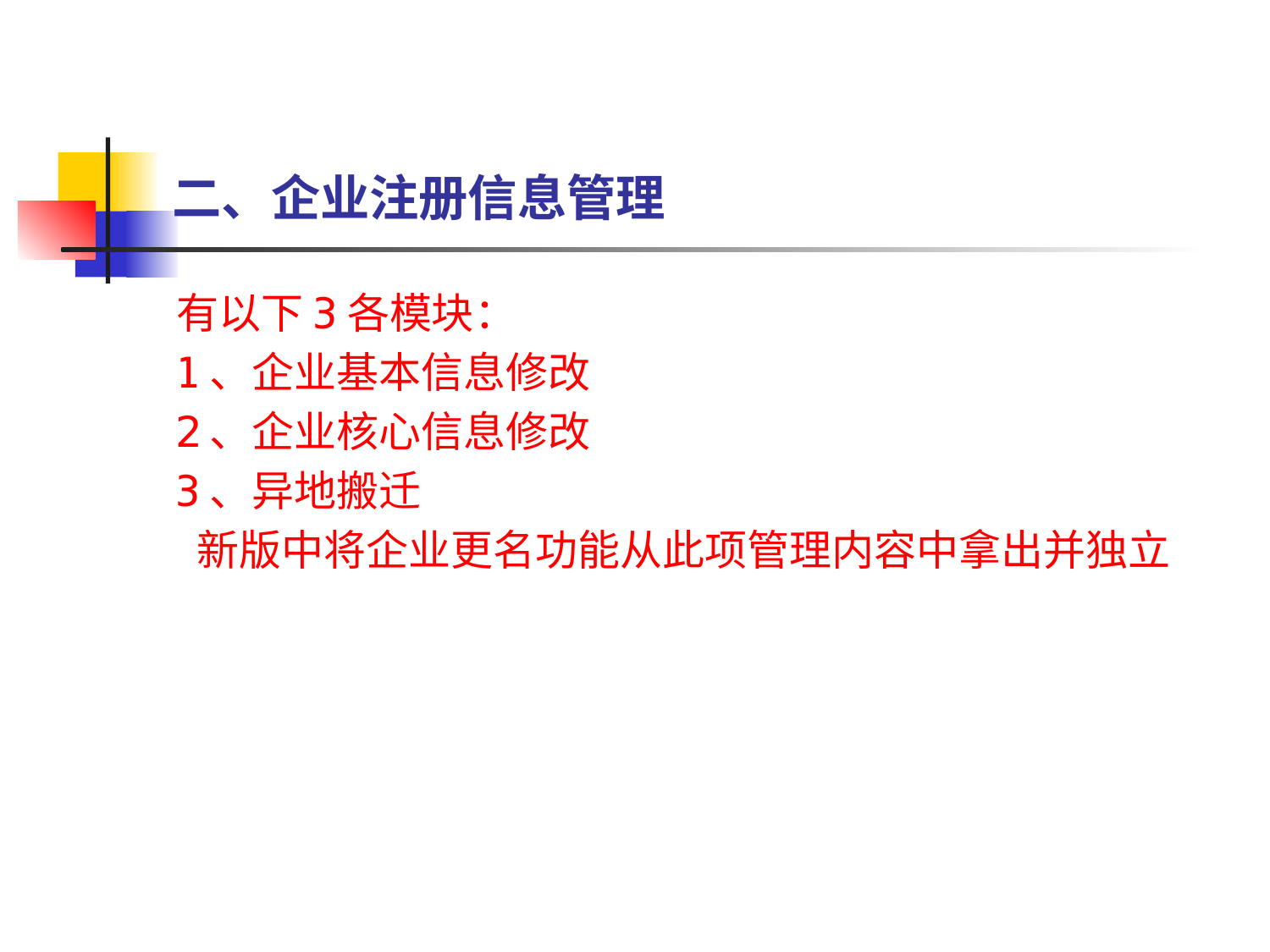

# 二、企业注册信息管理
有以下3各模块：
1、企业基本信息修改
2、企业核心信息修改
3、异地搬迁
 新版中将企业更名功能从此项管理内容中拿出并独立